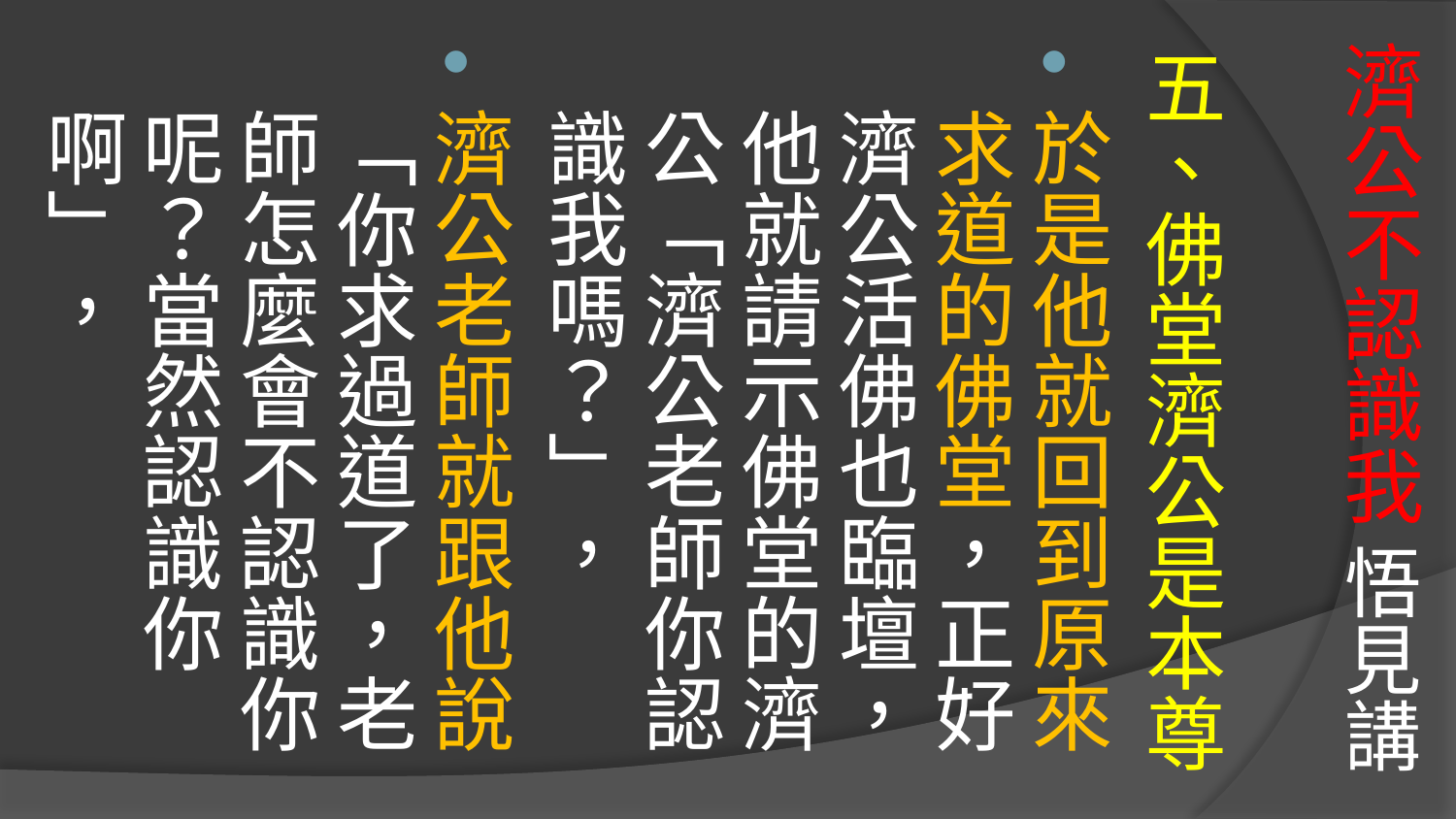

# 濟公不認識我 悟見講
五、佛堂濟公是本尊
於是他就回到原來求道的佛堂，正好濟公活佛也臨壇，他就請示佛堂的濟公「濟公老師你認識我嗎？」，
濟公老師就跟他說「你求過道了，老師怎麼會不認識你呢？當然認識你啊」，